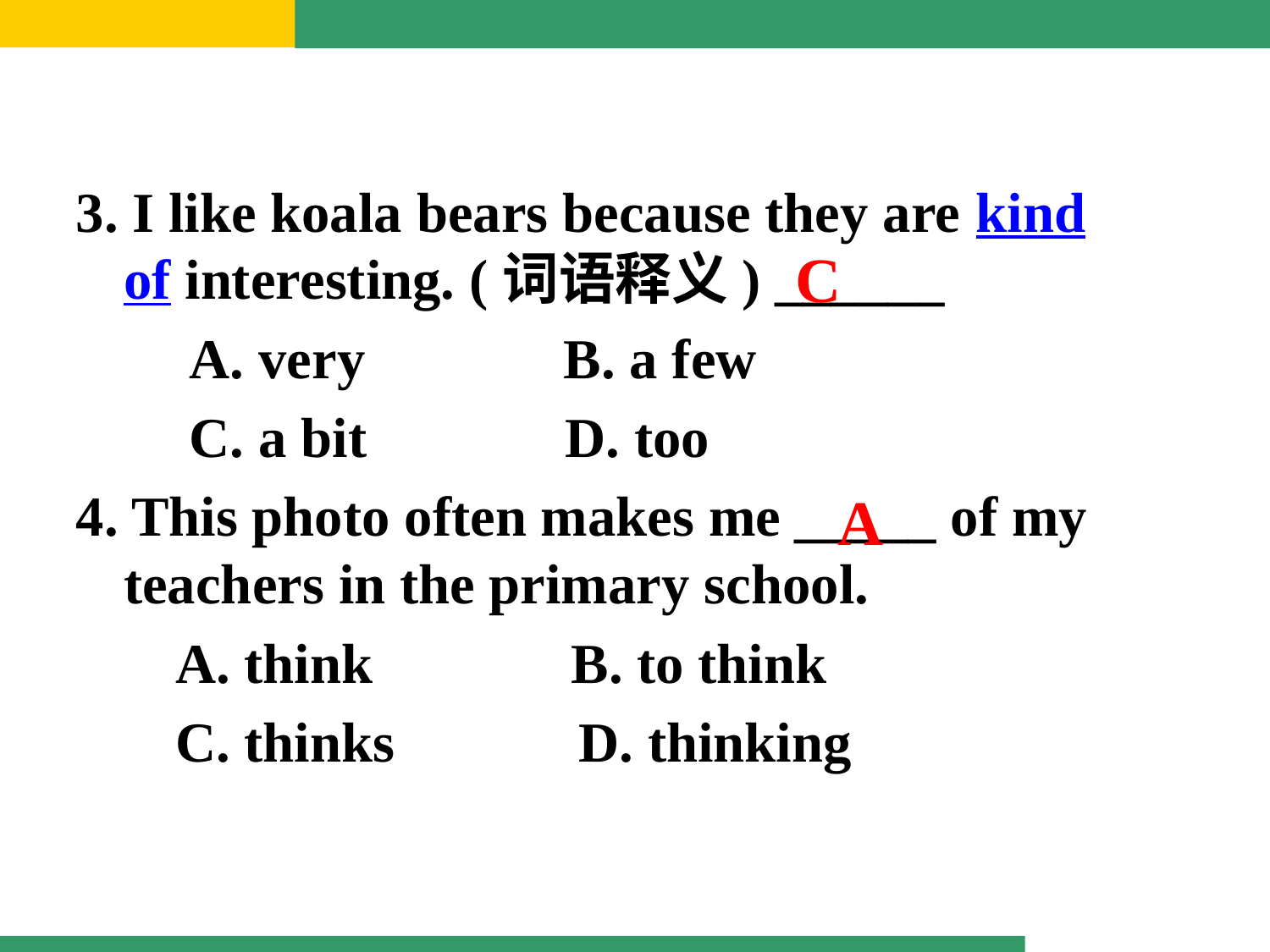

3. I like koala bears because they are kind of interesting. (词语释义) ______
        A. very              B. a few
        C. a bit              D. too
4. This photo often makes me _____ of my teachers in the primary school.
       A. think              B. to think
       C. thinks             D. thinking
C
A